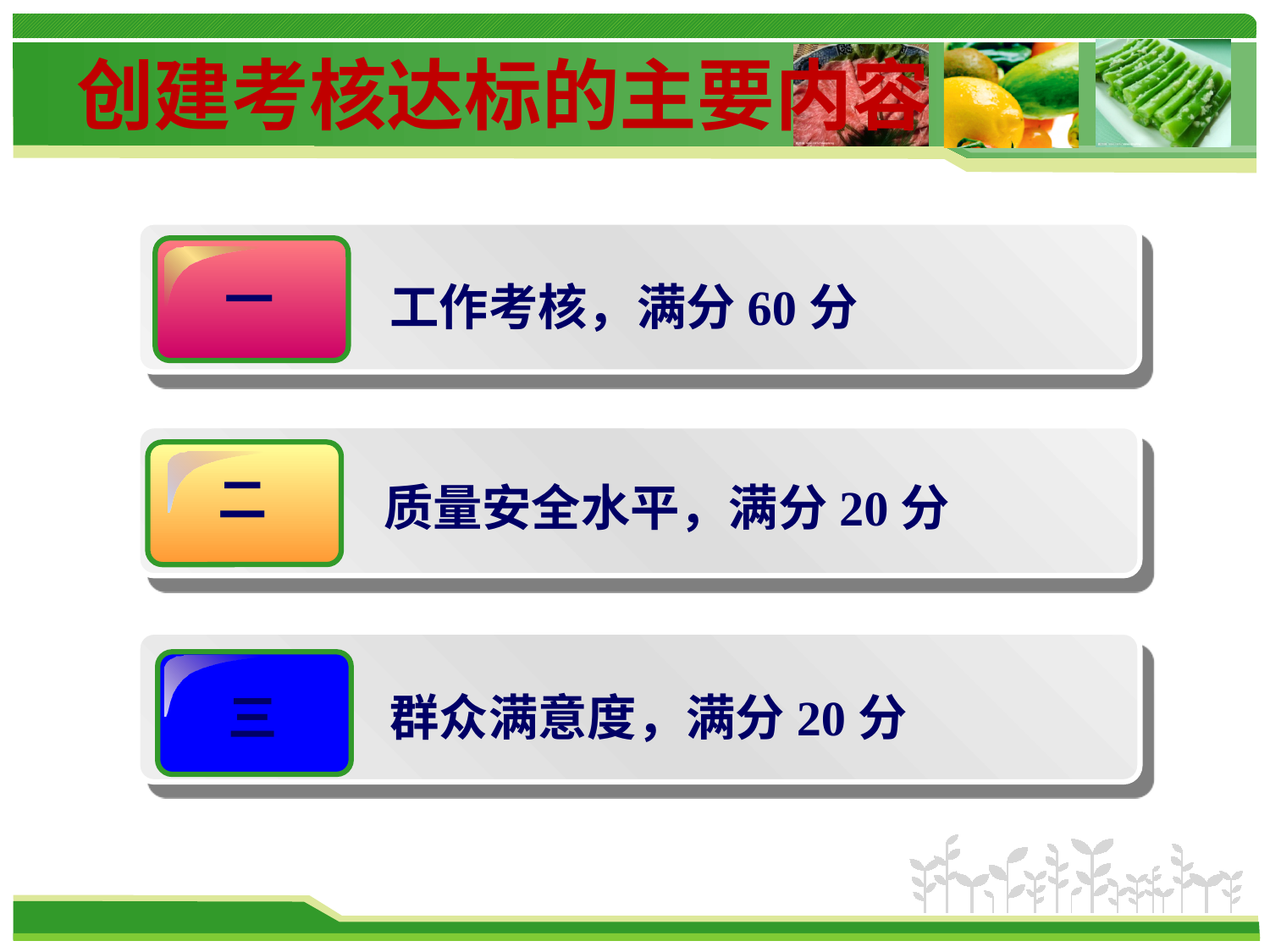

# 创建考核达标的主要内容

一
工作考核，满分60分

二
质量安全水平，满分20分

三
群众满意度，满分20分